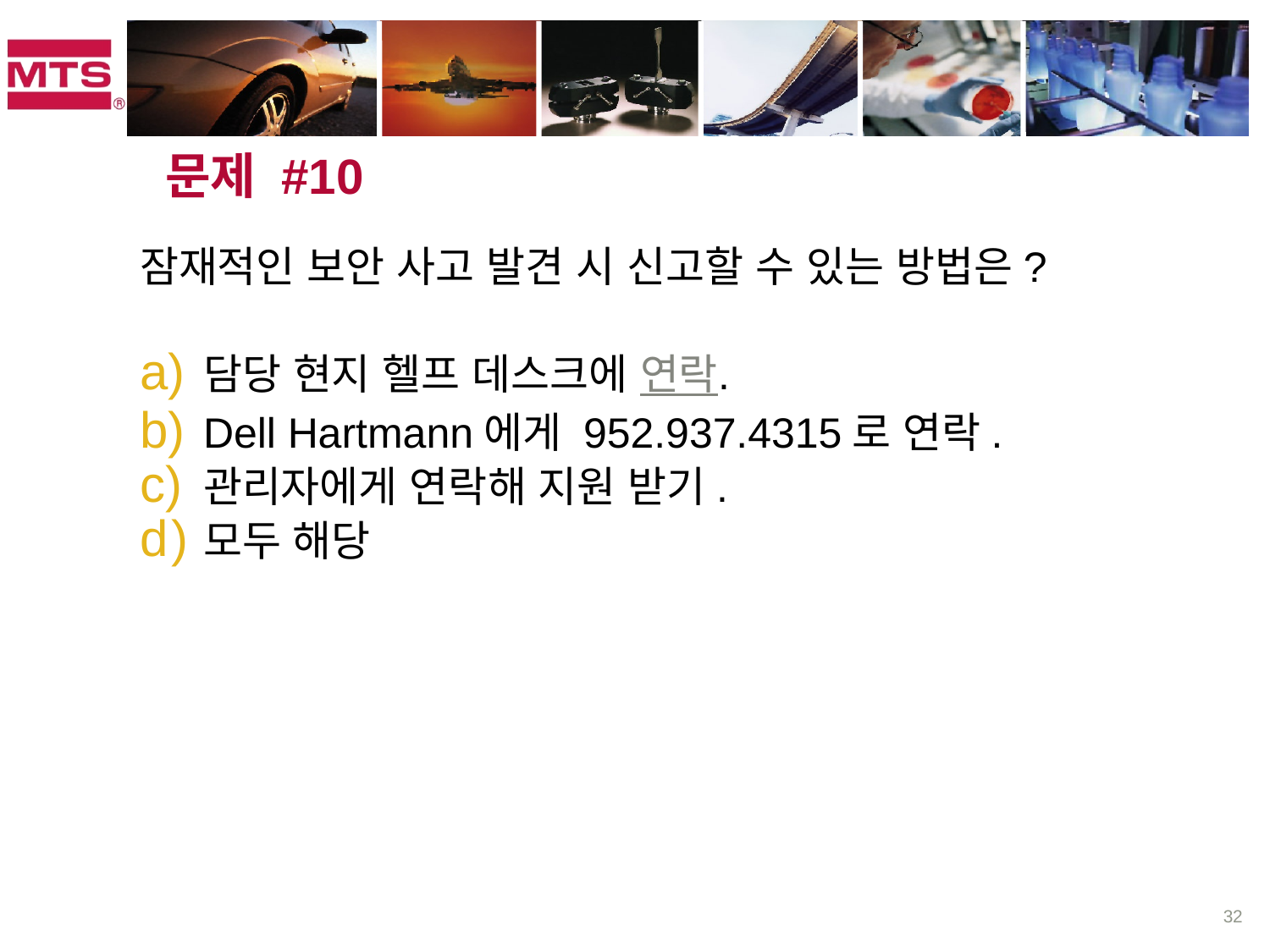

# 문제 #10
잠재적인 보안 사고 발견 시 신고할 수 있는 방법은?

담당 현지 헬프 데스크에 연락.
Dell Hartmann에게 952.937.4315로 연락.
관리자에게 연락해 지원 받기.
모두 해당

32